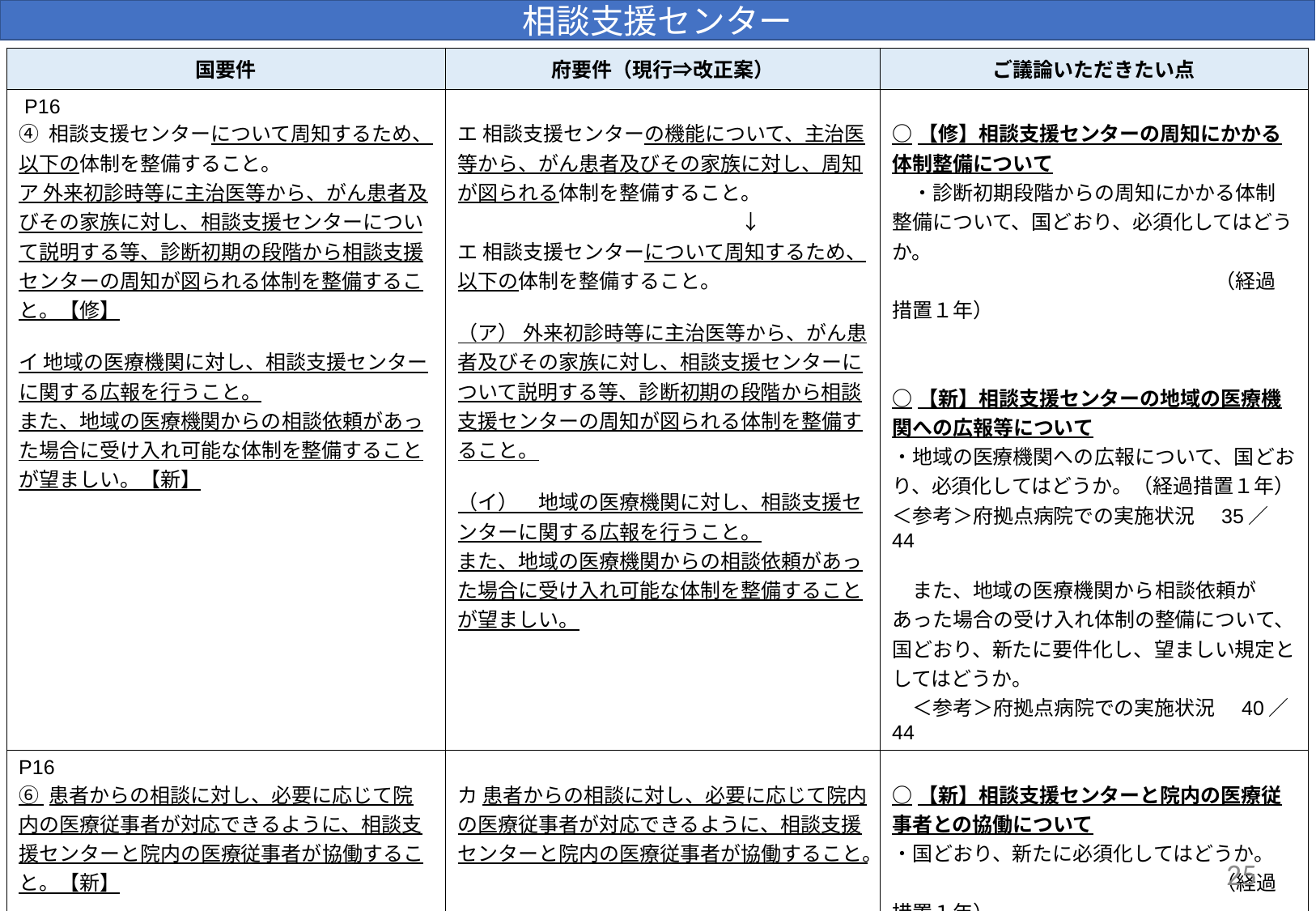

相談支援センター
| 国要件 | 府要件（現行⇒改正案） | ご議論いただきたい点 |
| --- | --- | --- |
| P16 ④ 相談支援センターについて周知するため、以下の体制を整備すること。 ア 外来初診時等に主治医等から、がん患者及びその家族に対し、相談支援センターについて説明する等、診断初期の段階から相談支援センターの周知が図られる体制を整備すること。【修】   イ 地域の医療機関に対し、相談支援センターに関する広報を行うこと。 また、地域の医療機関からの相談依頼があった場合に受け入れ可能な体制を整備することが望ましい。【新】 | エ 相談支援センターの機能について、主治医等から、がん患者及びその家族に対し、周知が図られる体制を整備すること。 　　　　　　　　　　　　　　↓ エ 相談支援センターについて周知するため、以下の体制を整備すること。 （ア） 外来初診時等に主治医等から、がん患者及びその家族に対し、相談支援センターについて説明する等、診断初期の段階から相談支援センターの周知が図られる体制を整備すること。   （イ）　地域の医療機関に対し、相談支援センターに関する広報を行うこと。 また、地域の医療機関からの相談依頼があった場合に受け入れ可能な体制を整備することが望ましい。 | ○【修】相談支援センターの周知にかかる体制整備について 　・診断初期段階からの周知にかかる体制整備について、国どおり、必須化してはどうか。 　　　　　　　　　　　　　　　　（経過措置１年） 　 　 ○【新】相談支援センターの地域の医療機関への広報等について ・地域の医療機関への広報について、国どおり、必須化してはどうか。（経過措置１年） ＜参考＞府拠点病院での実施状況　35／44 　また、地域の医療機関から相談依頼があった場合の受け入れ体制の整備について、国どおり、新たに要件化し、望ましい規定としてはどうか。 　＜参考＞府拠点病院での実施状況　40／44 |
| P16 ⑥ 患者からの相談に対し、必要に応じて院内の医療従事者が対応できるように、相談支援センターと院内の医療従事者が協働すること。【新】 | カ 患者からの相談に対し、必要に応じて院内の医療従事者が対応できるように、相談支援センターと院内の医療従事者が協働すること。 | ○【新】相談支援センターと院内の医療従事者との協働について ・国どおり、新たに必須化してはどうか。 　　　　　　　　　　　　　　　　（経過措置１年） ＜参考＞府拠点病院での実施状況　44／44 |
| P17 ⑦ 相談支援センターの支援員は、Ⅳの２の（３）に規定する当該都道府県にある都道府県拠点病院が実施する相談支援に携わる者を対象とした研修を受講すること。【新】 | キ 相談支援センターの支援員は、大阪府の都道府県拠点病院が実施する相談支援に携わる者を対象とした研修を受講すること。 | ○【新】相談支援センターの支援員の研修受講について ・国どおり、新たに必須化してはどうか。 　　　　　　　　　　　　　　　　（経過措置１年） ＜参考＞府拠点病院での実施状況　37／44 |
25